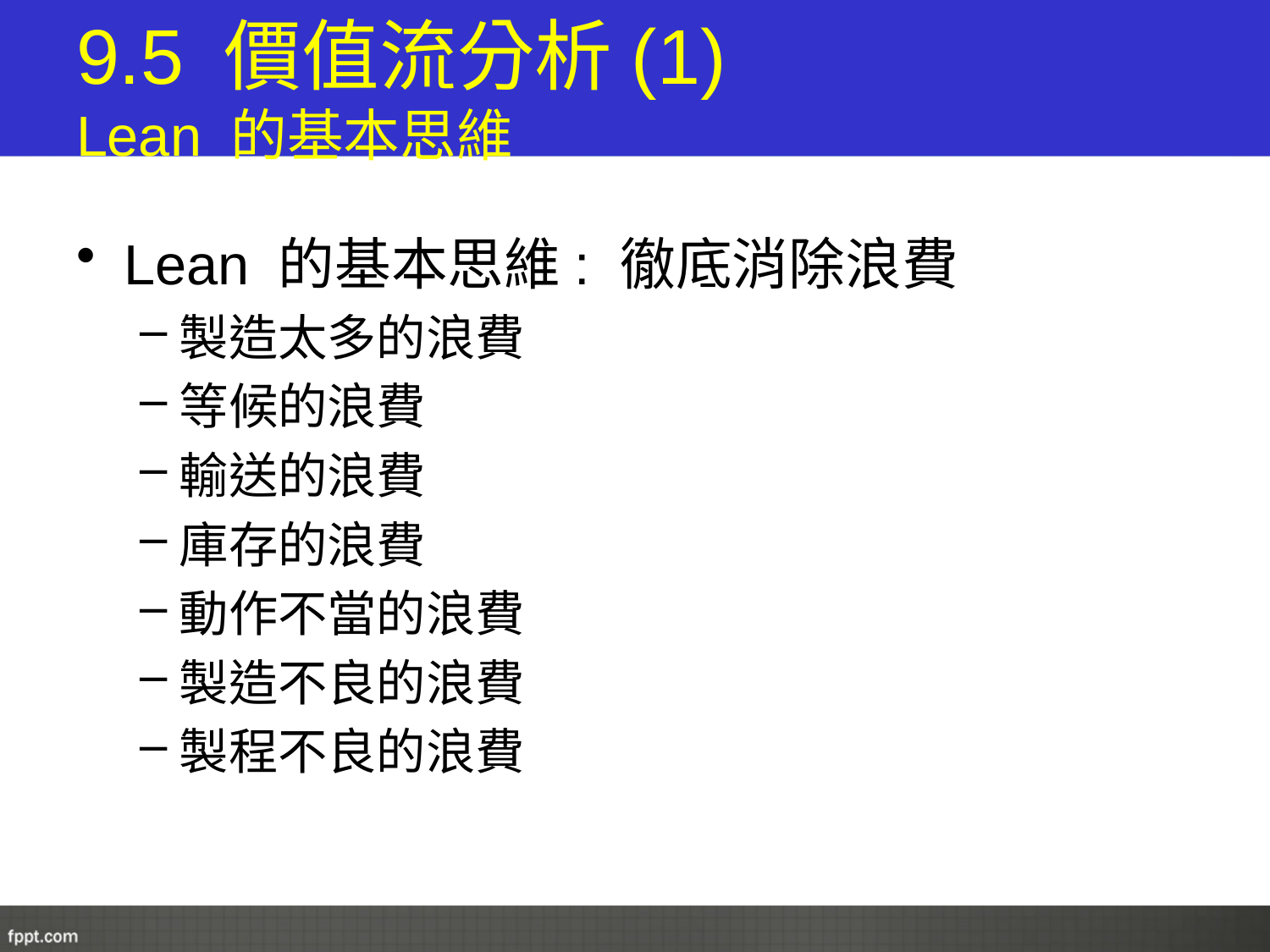

# 9.5 價值流分析(1) Lean 的基本思維
Lean 的基本思維: 徹底消除浪費
製造太多的浪費
等候的浪費
輸送的浪費
庫存的浪費
動作不當的浪費
製造不良的浪費
製程不良的浪費